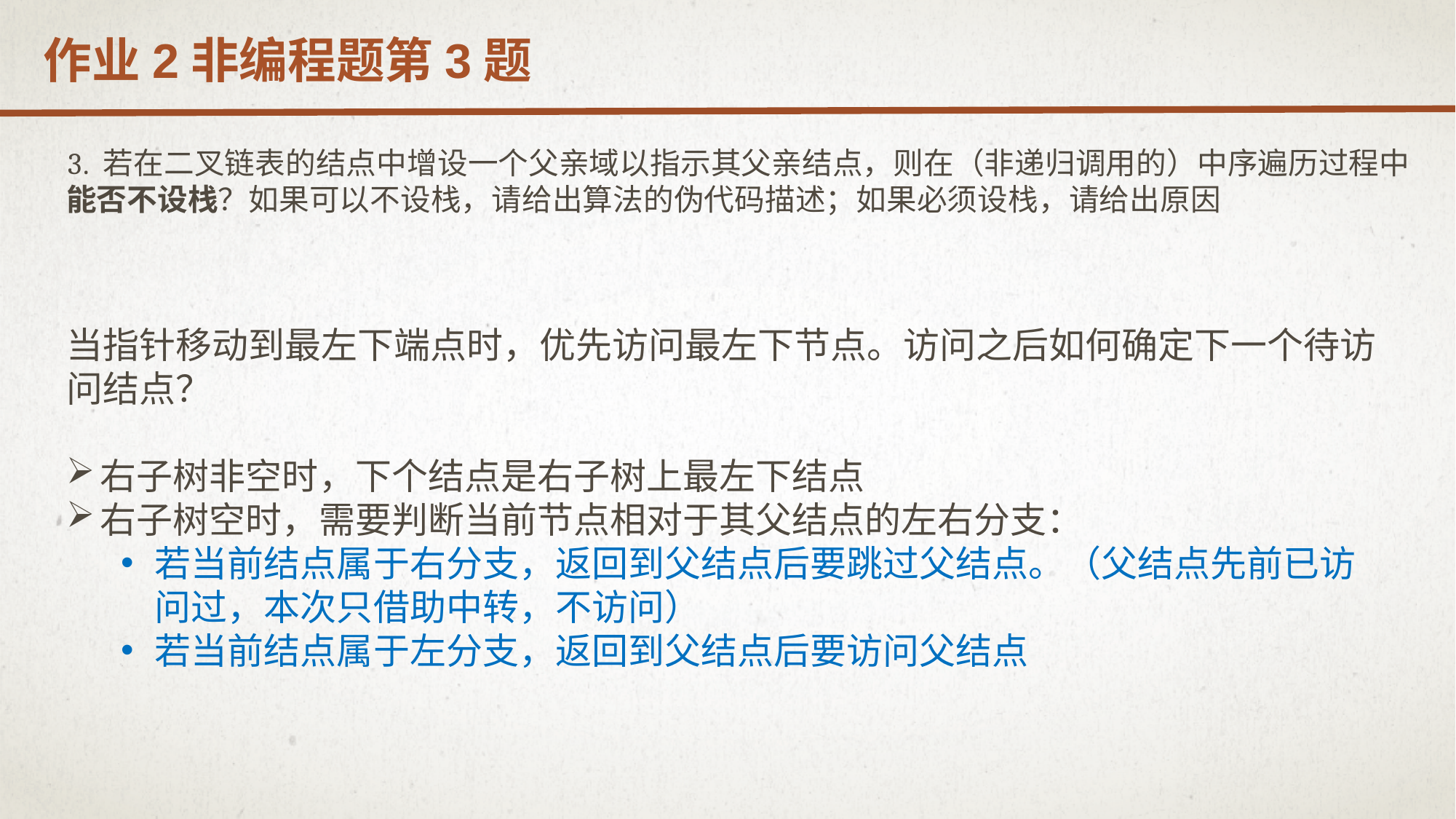

作业2非编程题第3题
3. 若在二叉链表的结点中增设一个父亲域以指示其父亲结点，则在（非递归调用的）中序遍历过程中能否不设栈？如果可以不设栈，请给出算法的伪代码描述；如果必须设栈，请给出原因
当指针移动到最左下端点时，优先访问最左下节点。访问之后如何确定下一个待访问结点？

右子树非空时，下个结点是右子树上最左下结点
右子树空时，需要判断当前节点相对于其父结点的左右分支：
若当前结点属于右分支，返回到父结点后要跳过父结点。（父结点先前已访问过，本次只借助中转，不访问）
若当前结点属于左分支，返回到父结点后要访问父结点